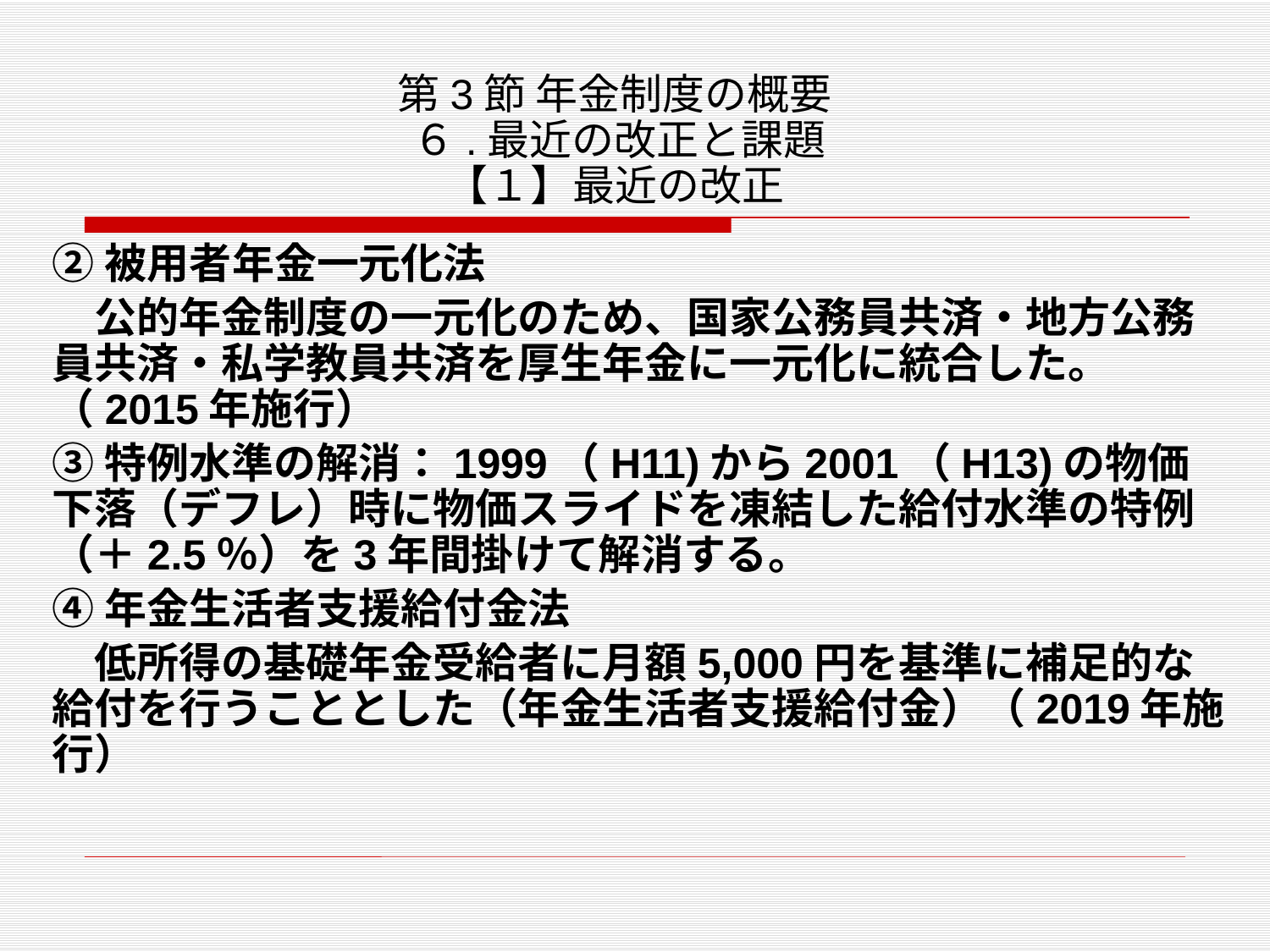

# 第3節 年金制度の概要 ６.最近の改正と課題 【１】最近の改正
②被用者年金一元化法
　公的年金制度の一元化のため、国家公務員共済・地方公務員共済・私学教員共済を厚生年金に一元化に統合した。（2015年施行）
③特例水準の解消：1999（H11)から2001（H13)の物価下落（デフレ）時に物価スライドを凍結した給付水準の特例（＋2.5％）を3年間掛けて解消する。
④年金生活者支援給付金法
　低所得の基礎年金受給者に月額5,000円を基準に補足的な給付を行うこととした（年金生活者支援給付金）（2019年施行）